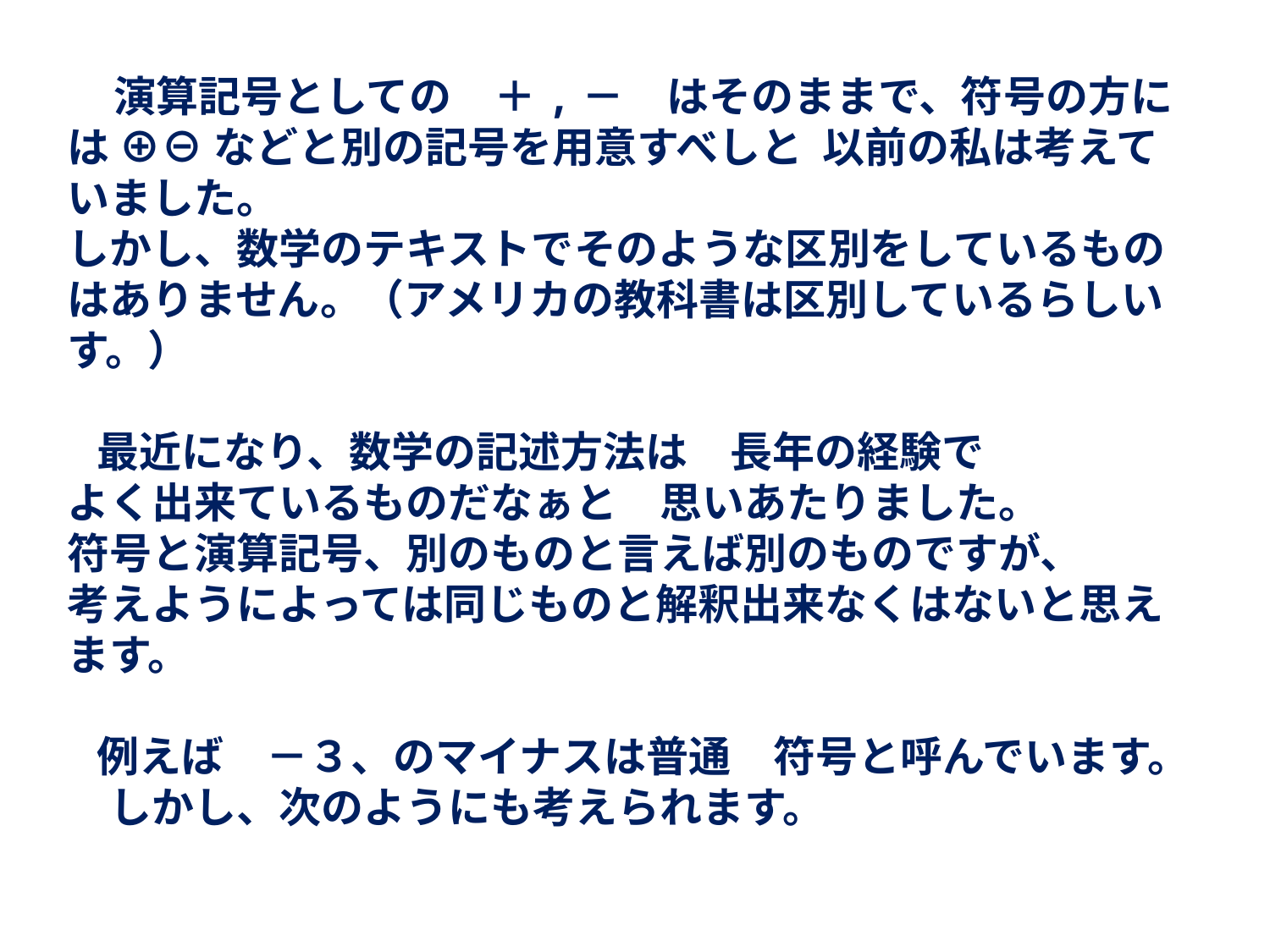

演算記号としての　＋,－　はそのままで、符号の方には ⊕⊖ などと別の記号を用意すべしと  以前の私は考えていました。
しかし、数学のテキストでそのような区別をしているものはありません。（アメリカの教科書は区別しているらしいす。）

  最近になり、数学の記述方法は　長年の経験で
よく出来ているものだなぁと　思いあたりました。
符号と演算記号、別のものと言えば別のものですが、
考えようによっては同じものと解釈出来なくはないと思えます。

  例えば　－３、のマイナスは普通　符号と呼んでいます。　しかし、次のようにも考えられます。